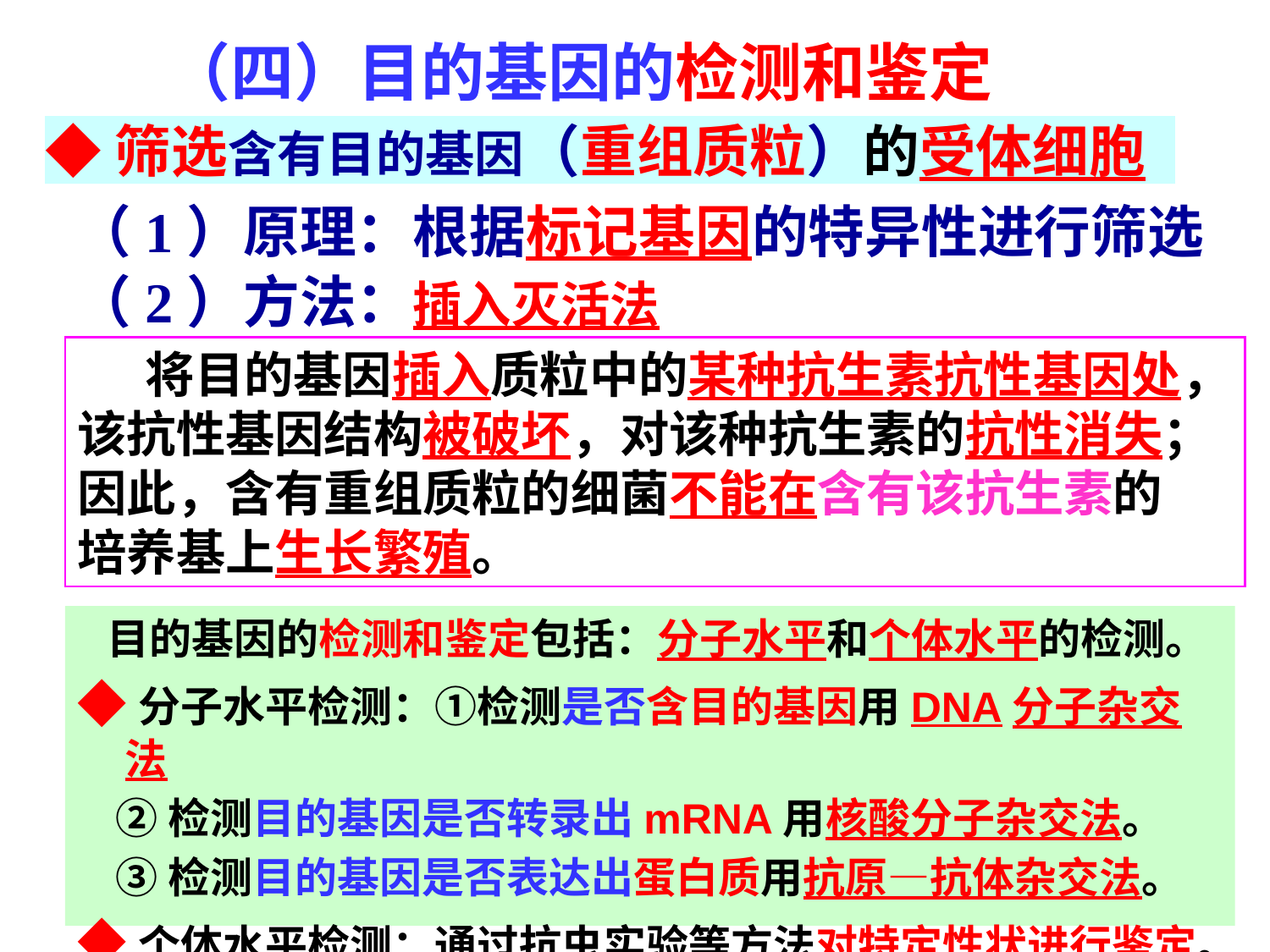

（四）目的基因的检测和鉴定
◆筛选含有目的基因（重组质粒）的受体细胞
（1）原理：根据标记基因的特异性进行筛选
（2）方法：插入灭活法
     将目的基因插入质粒中的某种抗生素抗性基因处，
该抗性基因结构被破坏，对该种抗生素的抗性消失；
因此，含有重组质粒的细菌不能在含有该抗生素的
培养基上生长繁殖。
  目的基因的检测和鉴定包括：分子水平和个体水平的检测。
◆分子水平检测：①检测是否含目的基因用DNA分子杂交法
    ②检测目的基因是否转录出mRNA用核酸分子杂交法。
    ③检测目的基因是否表达出蛋白质用抗原—抗体杂交法。
◆个体水平检测：通过抗虫实验等方法对特定性状进行鉴定。